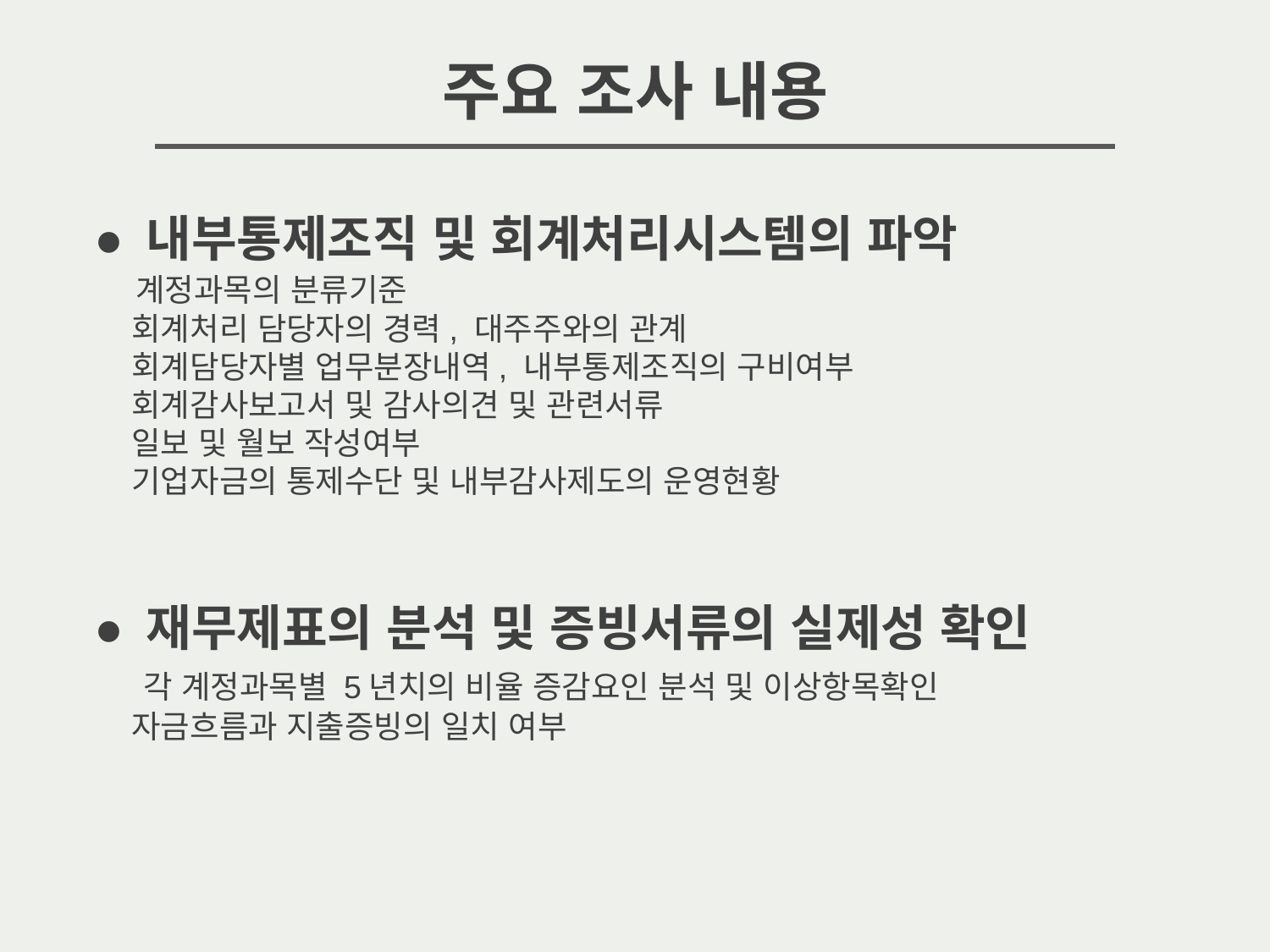

주요 조사 내용

⦁ 내부통제조직 및 회계처리시스템의 파악
   계정과목의 분류기준
   회계처리 담당자의 경력, 대주주와의 관계
   회계담당자별 업무분장내역, 내부통제조직의 구비여부
   회계감사보고서 및 감사의견 및 관련서류
   일보 및 월보 작성여부
   기업자금의 통제수단 및 내부감사제도의 운영현황

⦁ 재무제표의 분석 및 증빙서류의 실제성 확인
   각 계정과목별 5년치의 비율 증감요인 분석 및 이상항목확인
   자금흐름과 지출증빙의 일치 여부